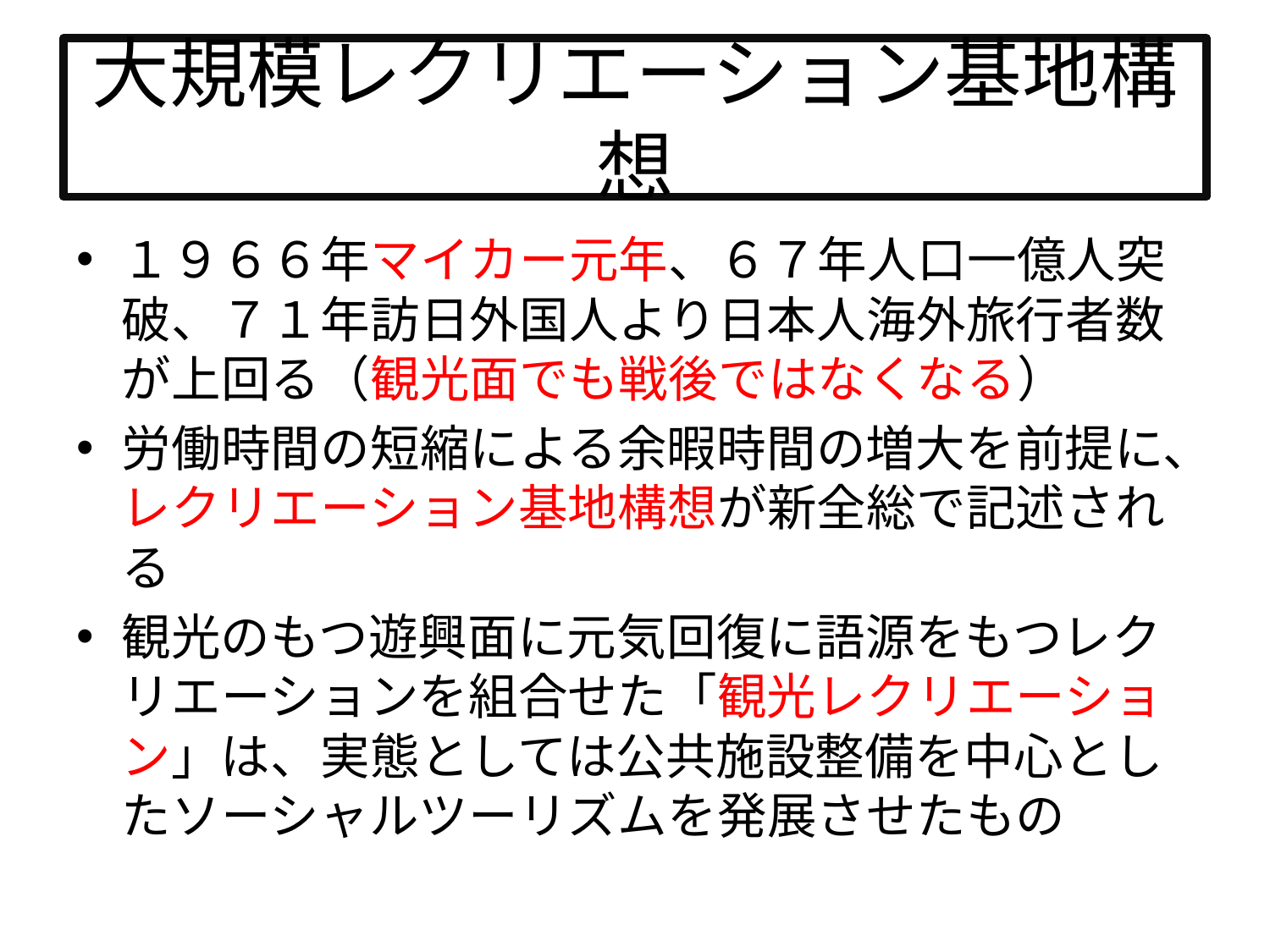

# 大規模レクリエーション基地構想
１９６６年マイカー元年、６７年人口一億人突破、７１年訪日外国人より日本人海外旅行者数が上回る（観光面でも戦後ではなくなる）
労働時間の短縮による余暇時間の増大を前提に、レクリエーション基地構想が新全総で記述される
観光のもつ遊興面に元気回復に語源をもつレクリエーションを組合せた「観光レクリエーション」は、実態としては公共施設整備を中心としたソーシャルツーリズムを発展させたもの